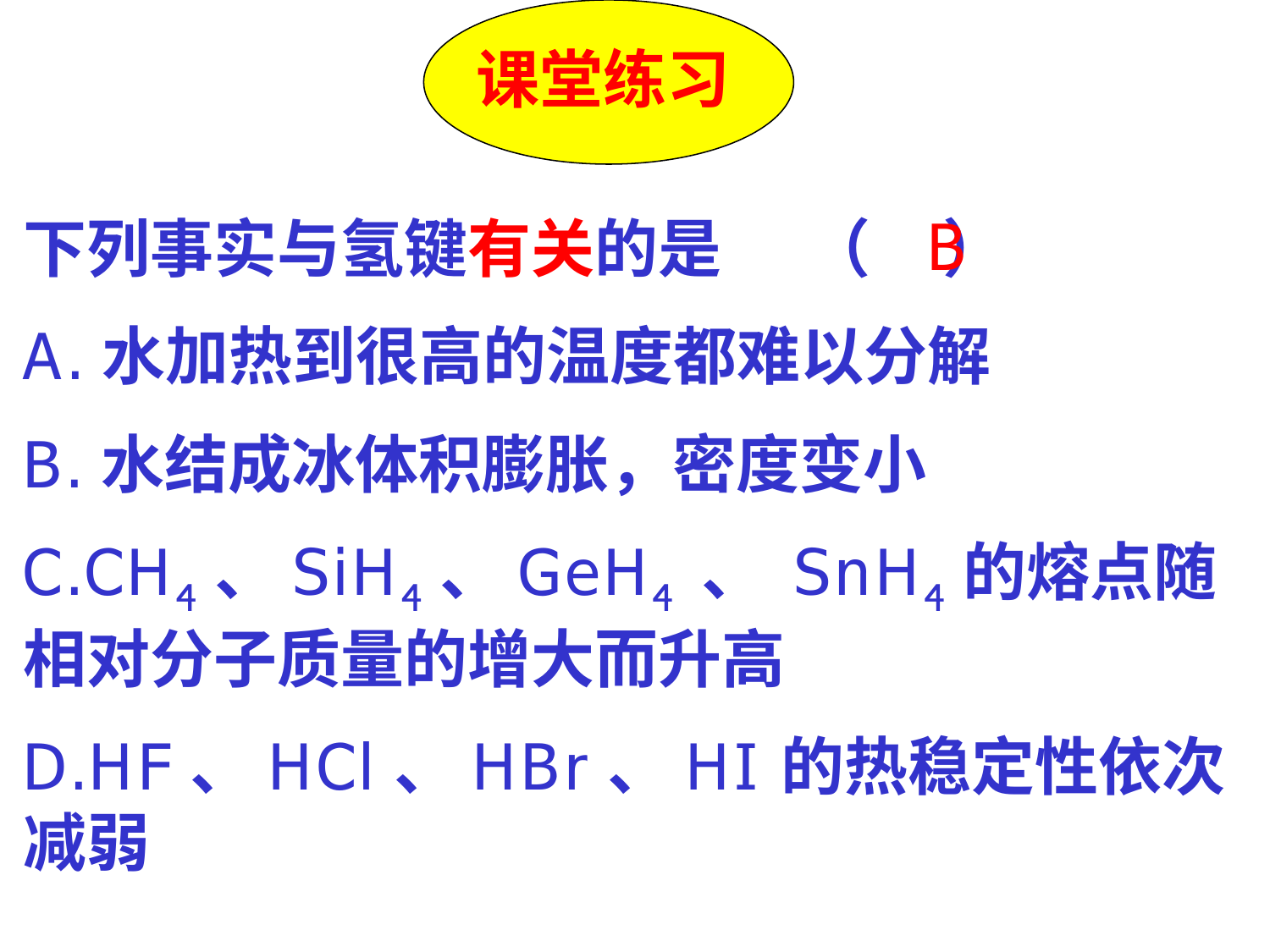

课堂练习
B
下列事实与氢键有关的是      （     ）
A.水加热到很高的温度都难以分解
B.水结成冰体积膨胀，密度变小
C.CH4、SiH4、GeH4 、 SnH4的熔点随相对分子质量的增大而升高
D.HF、HCl、HBr、HI的热稳定性依次减弱